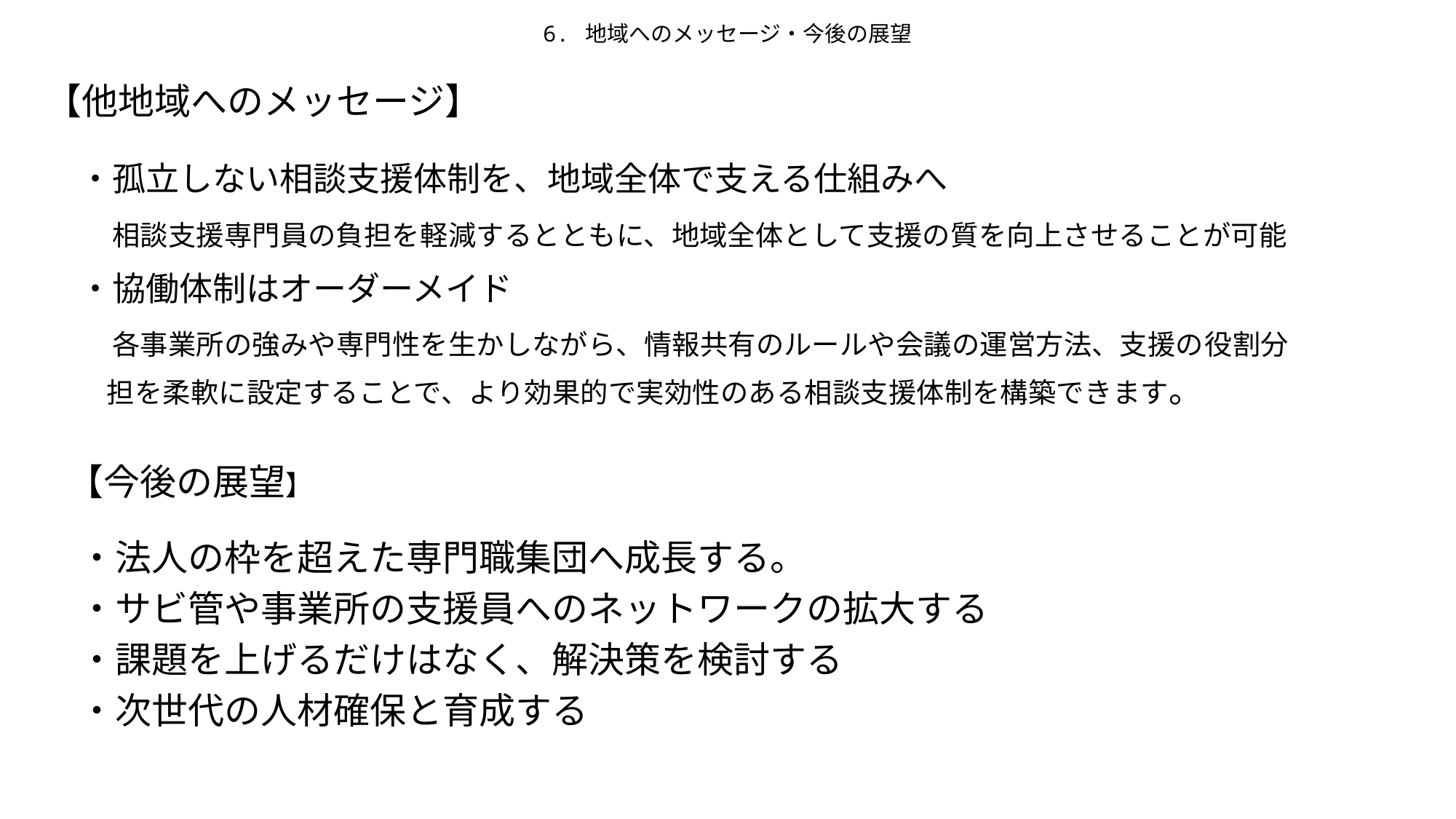

# 6. 地域へのメッセージ・今後の展望
【他地域へのメッセージ】
・孤立しない相談支援体制を、地域全体で支える仕組みへ
　相談支援専門員の負担を軽減するとともに、地域全体として支援の質を向上させることが可能
・協働体制はオーダーメイド
　各事業所の強みや専門性を生かしながら、情報共有のルールや会議の運営方法、支援の役割分
　担を柔軟に設定することで、より効果的で実効性のある相談支援体制を構築できます。
【今後の展望】
・法人の枠を超えた専門職集団へ成長する。
・サビ管や事業所の支援員へのネットワークの拡大する
・課題を上げるだけはなく、解決策を検討する
・次世代の人材確保と育成する